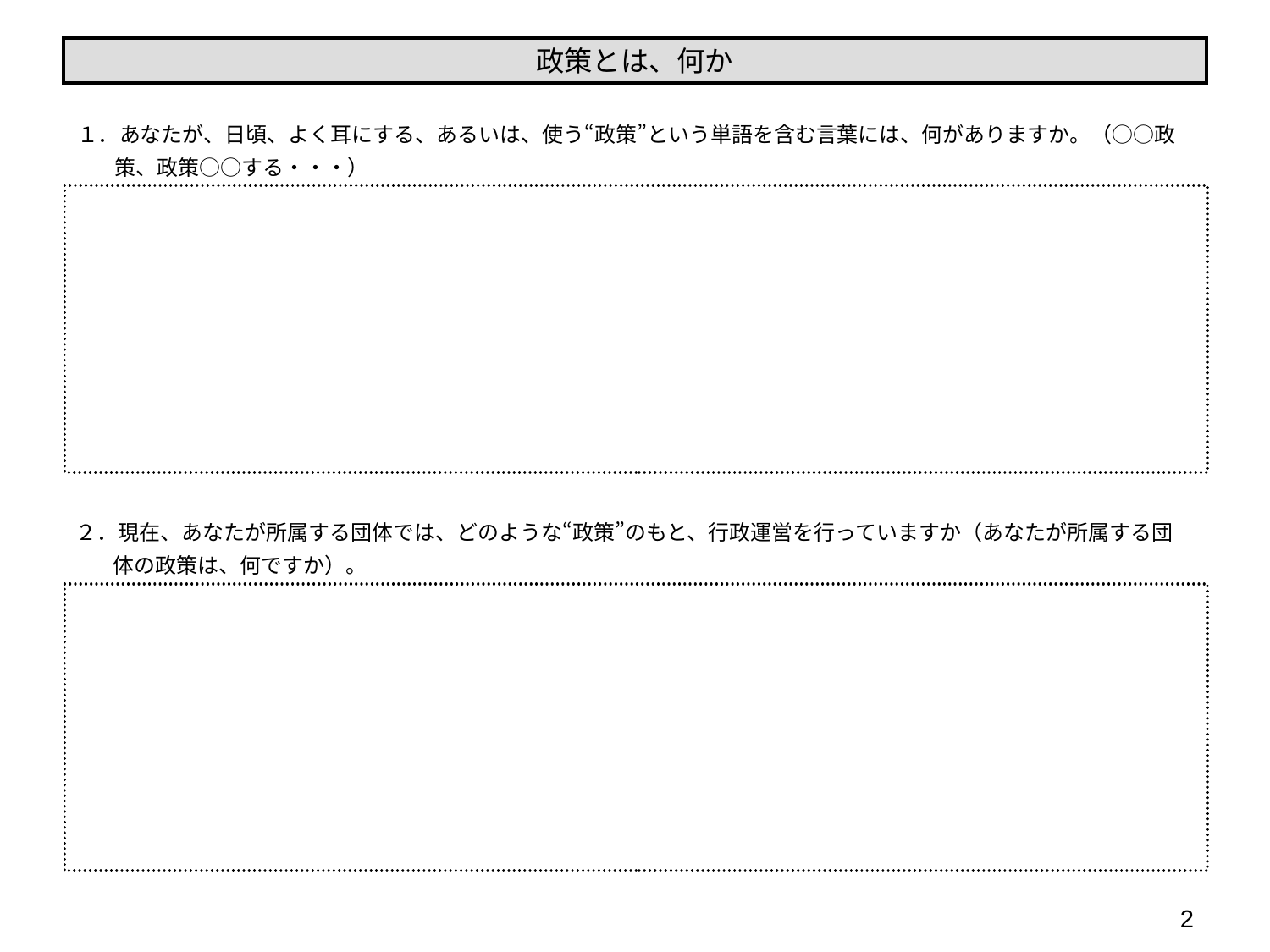

# 政策とは、何か
１．あなたが、日頃、よく耳にする、あるいは、使う“政策”という単語を含む言葉には、何がありますか。（○○政策、政策○○する・・・）

２．現在、あなたが所属する団体では、どのような“政策”のもと、行政運営を行っていますか（あなたが所属する団体の政策は、何ですか）。

2